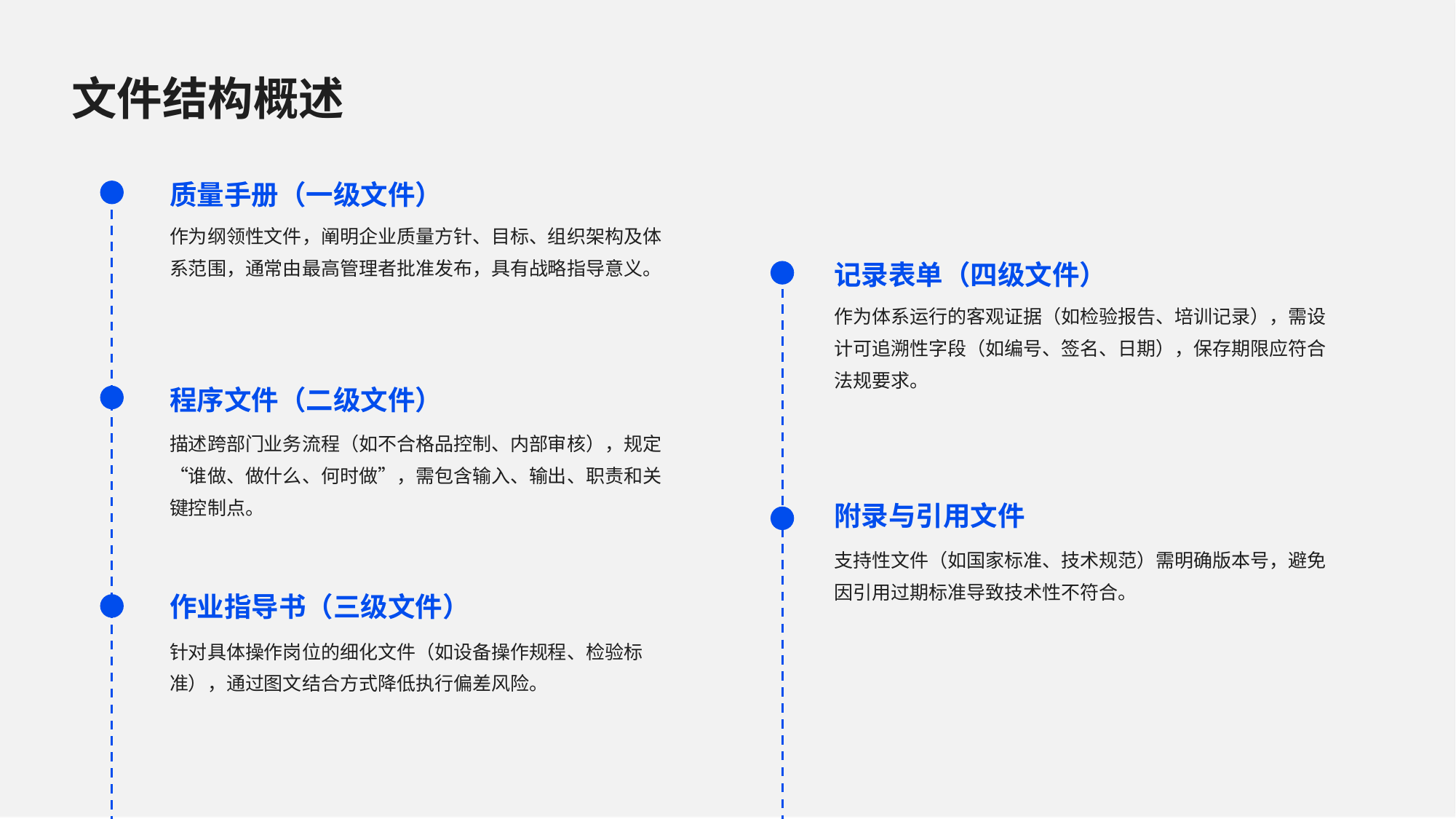

文件结构概述
质量手册（一级文件）

作为纲领性文件，阐明企业质量方针、目标、组织架构及体系范围，通常由最高管理者批准发布，具有战略指导意义。
记录表单（四级文件）

作为体系运行的客观证据（如检验报告、培训记录），需设计可追溯性字段（如编号、签名、日期），保存期限应符合法规要求。
程序文件（二级文件）
描述跨部门业务流程（如不合格品控制、内部审核），规定“谁做、做什么、何时做”，需包含输入、输出、职责和关键控制点。
附录与引用文件

支持性文件（如国家标准、技术规范）需明确版本号，避免因引用过期标准导致技术性不符合。
作业指导书（三级文件）
针对具体操作岗位的细化文件（如设备操作规程、检验标准），通过图文结合方式降低执行偏差风险。